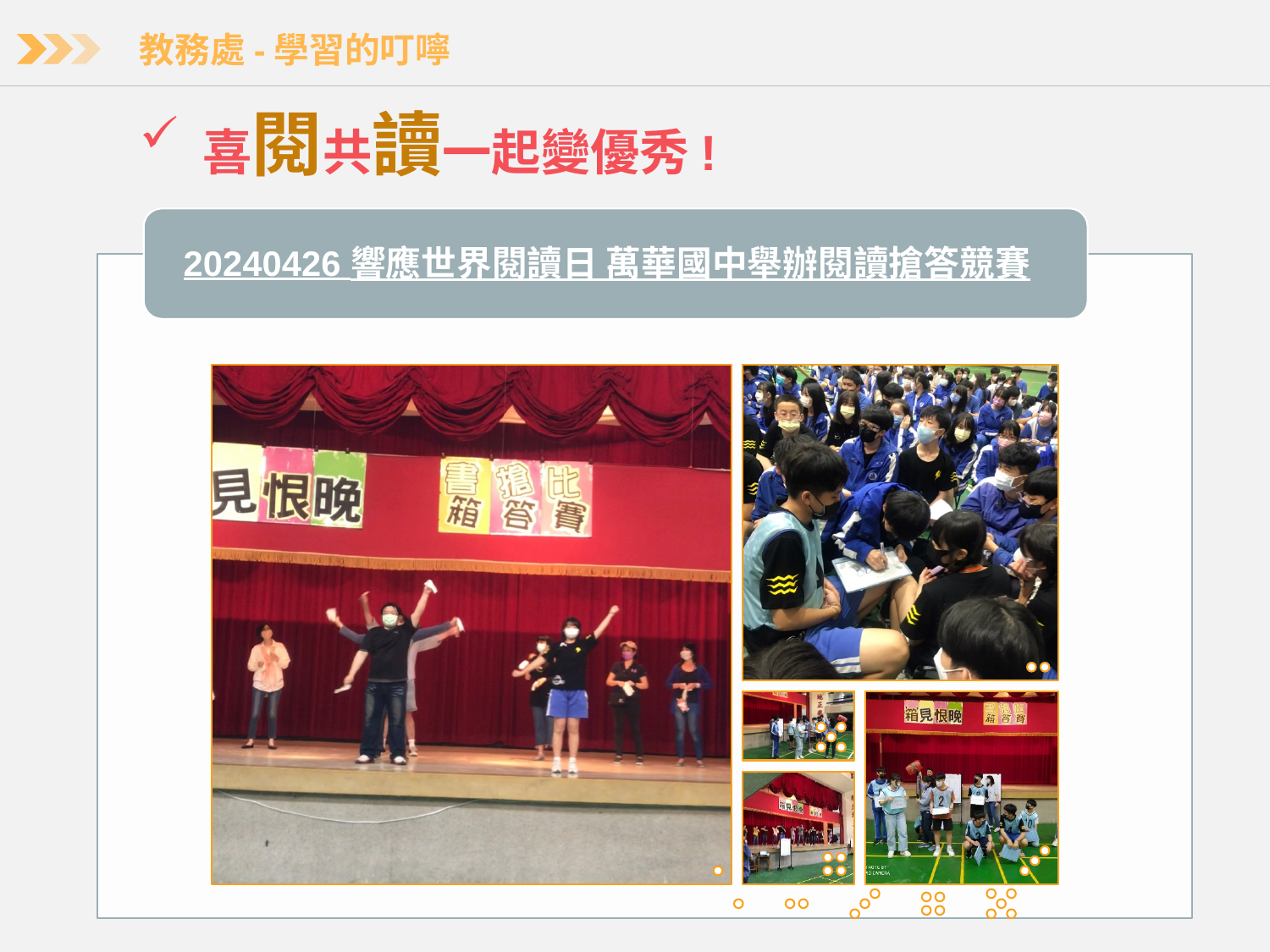

教務處-學習的叮嚀

喜閱共讀一起變優秀!
20240426 響應世界閱讀日 萬華國中舉辦閱讀搶答競賽